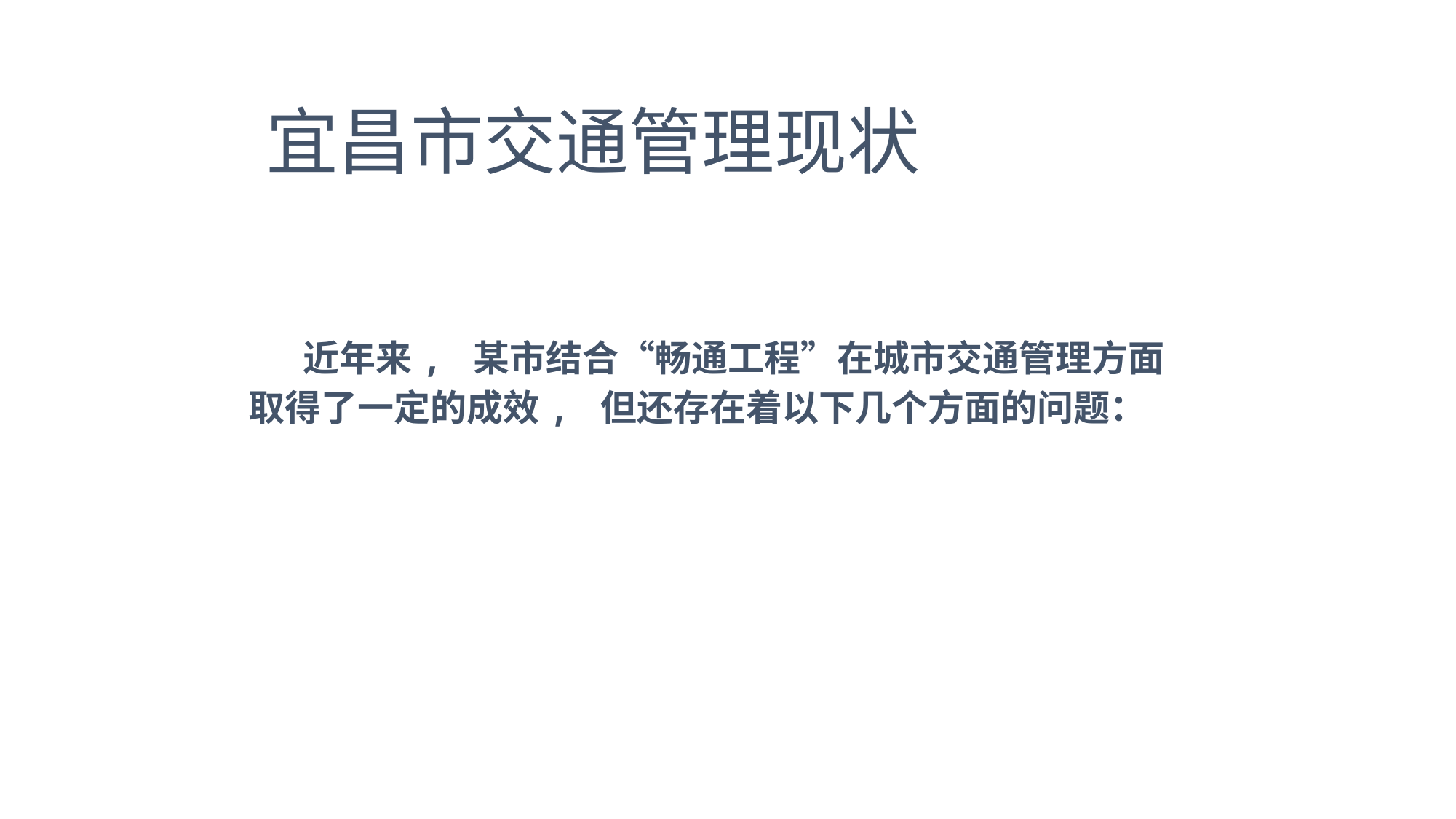

宜昌市交通管理现状
近年来, 某市结合“畅通工程”在城市交通管理方面取得了一定的成效, 但还存在着以下几个方面的问题：